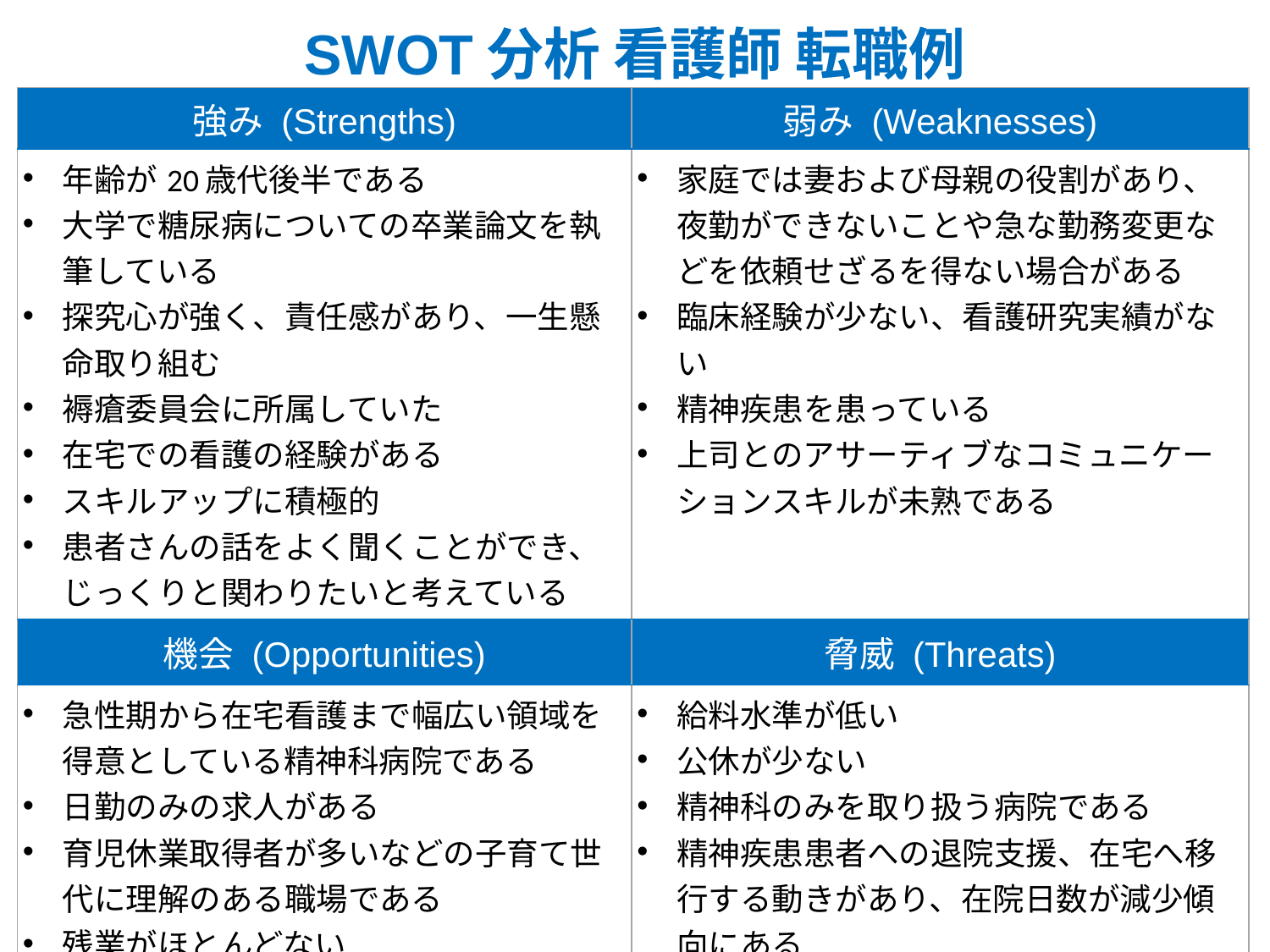

SWOT分析 看護師 転職例
| 強み (Strengths) | 弱み (Weaknesses) |
| --- | --- |
| 年齢が20歳代後半である 大学で糖尿病についての卒業論文を執筆している 探究心が強く、責任感があり、一生懸命取り組む 褥瘡委員会に所属していた 在宅での看護の経験がある スキルアップに積極的 患者さんの話をよく聞くことができ、じっくりと関わりたいと考えている | 家庭では妻および母親の役割があり、夜勤ができないことや急な勤務変更などを依頼せざるを得ない場合がある 臨床経験が少ない、看護研究実績がない 精神疾患を患っている 上司とのアサーティブなコミュニケーションスキルが未熟である |
| 機会 (Opportunities) | 脅威 (Threats) |
| 急性期から在宅看護まで幅広い領域を得意としている精神科病院である 日勤のみの求人がある 育児休業取得者が多いなどの子育て世代に理解のある職場である 残業がほとんどない 教育、研修制度が充実している | 給料水準が低い 公休が少ない 精神科のみを取り扱う病院である 精神疾患患者への退院支援、在宅へ移行する動きがあり、在院日数が減少傾向にある |